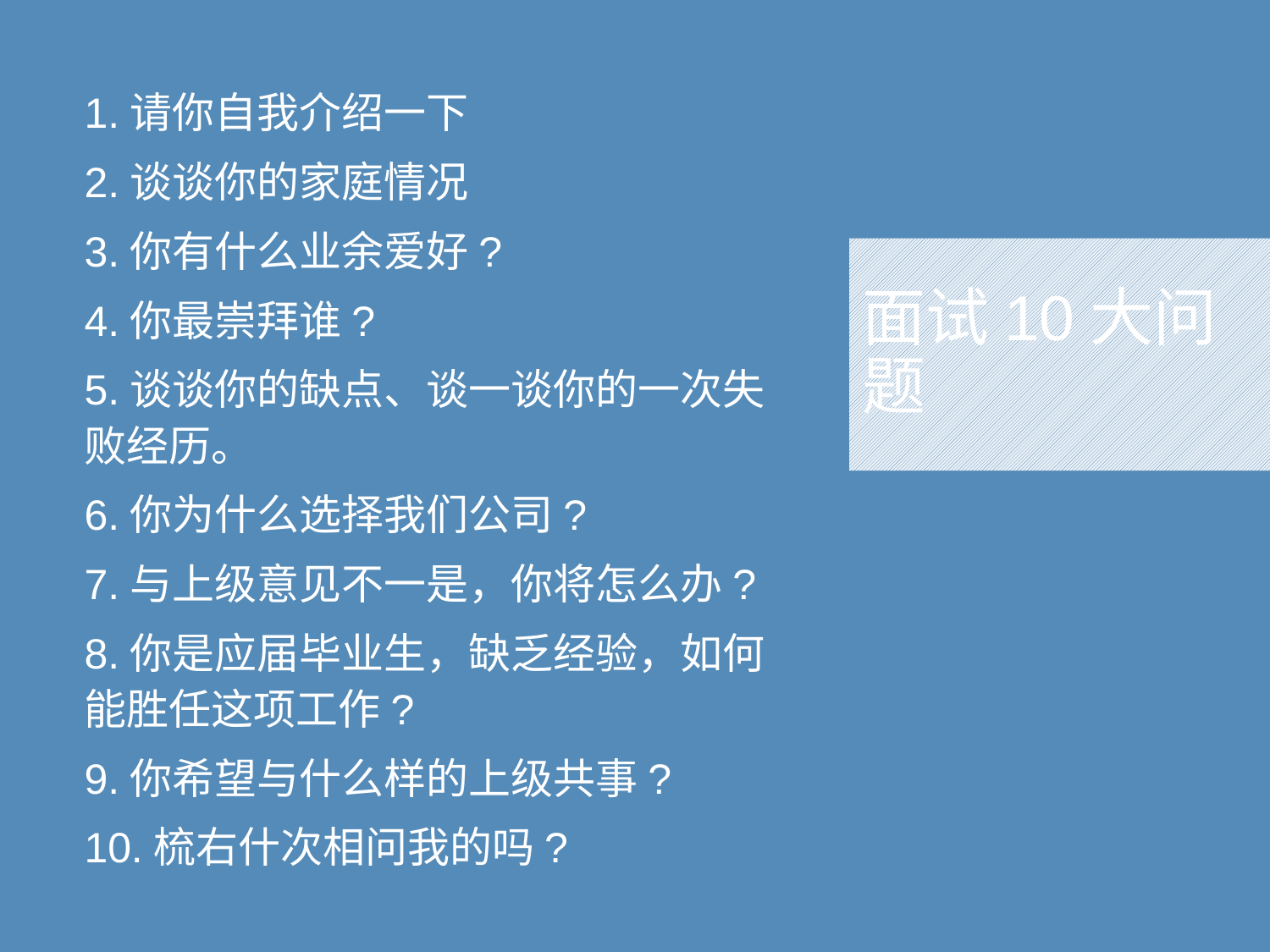

1.请你自我介绍一下
2.谈谈你的家庭情况
3.你有什么业余爱好?
4.你最崇拜谁?
5.谈谈你的缺点、谈一谈你的一次失败经历。
6.你为什么选择我们公司?
7.与上级意见不一是，你将怎么办?
8.你是应届毕业生，缺乏经验，如何能胜任这项工作?
9.你希望与什么样的上级共事?
10.梳右什次相问我的吗?
# 面试10大问题